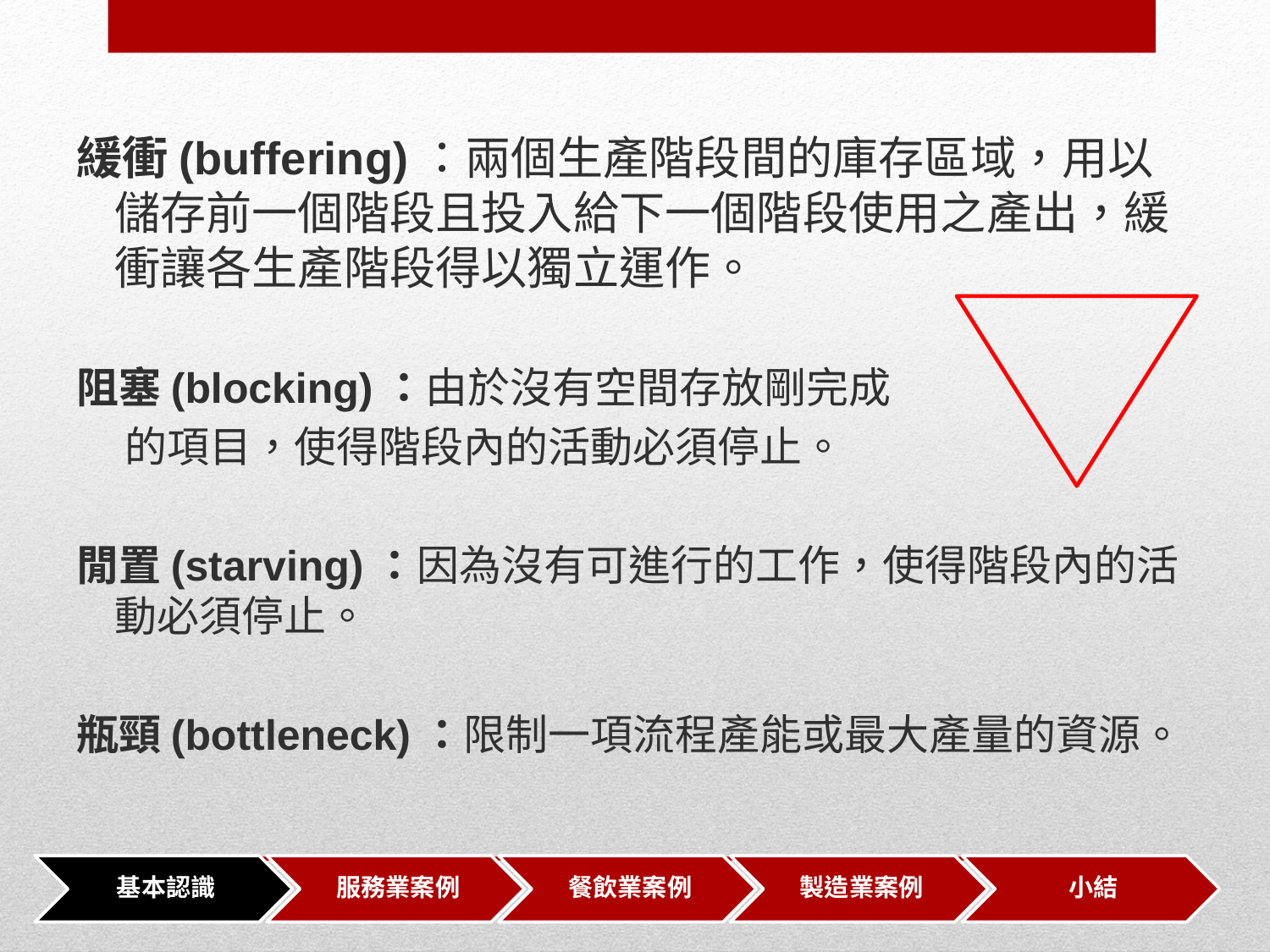

緩衝(buffering)：兩個生產階段間的庫存區域，用以儲存前一個階段且投入給下一個階段使用之產出，緩衝讓各生產階段得以獨立運作。

阻塞(blocking)：由於沒有空間存放剛完成
    的項目，使得階段內的活動必須停止。

閒置(starving)：因為沒有可進行的工作，使得階段內的活動必須停止。

瓶頸(bottleneck)：限制一項流程產能或最大產量的資源。

基本認識
服務業案例
餐飲業案例
製造業案例
小結